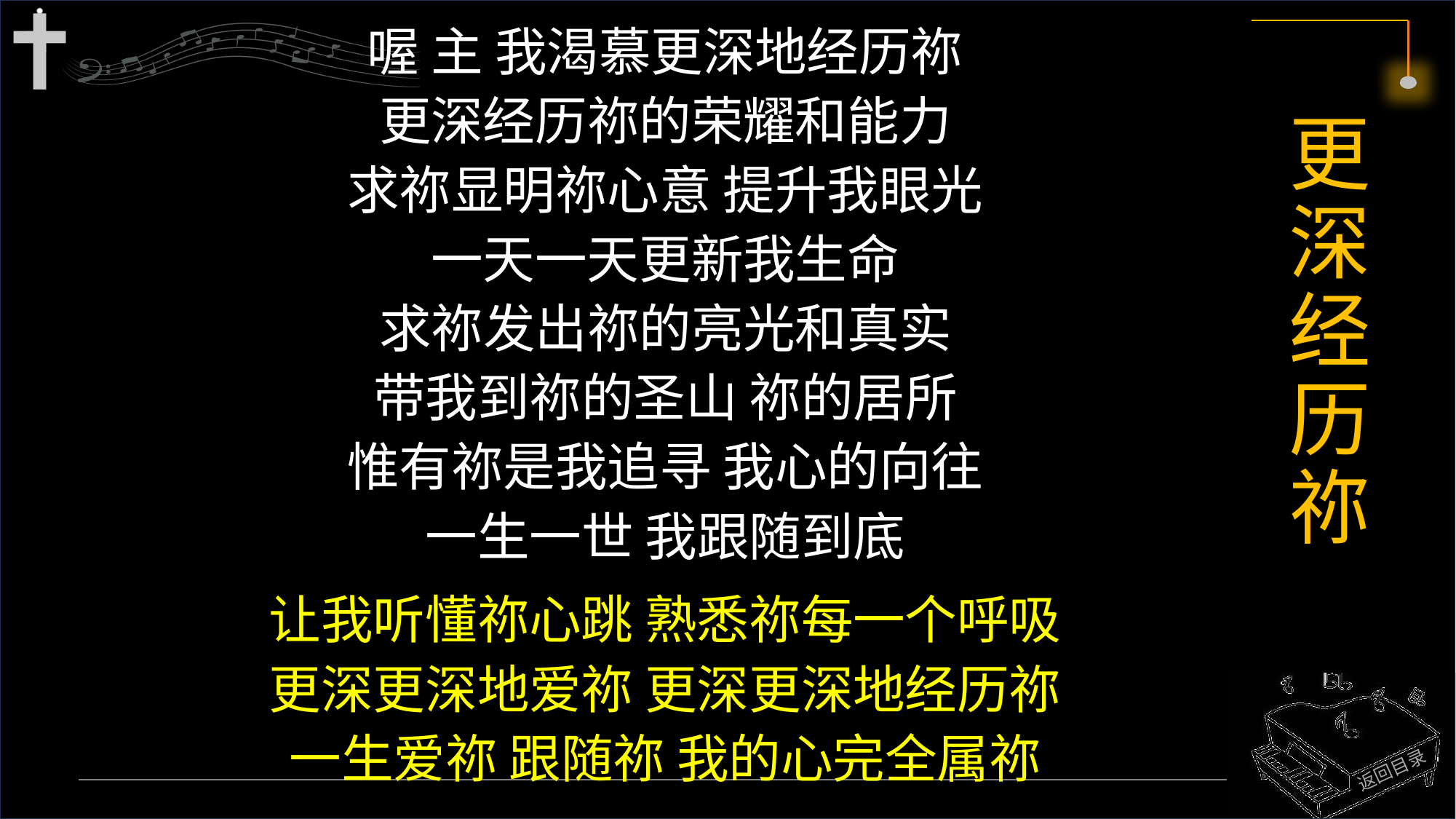

喔 主 我渴慕更深地经历祢
更深经历祢的荣耀和能力
求祢显明祢心意 提升我眼光
一天一天更新我生命
求祢发出祢的亮光和真实
带我到祢的圣山 祢的居所
惟有祢是我追寻 我心的向往
一生一世 我跟随到底

让我听懂祢心跳 熟悉祢每一个呼吸
更深更深地爱祢 更深更深地经历祢
一生爱祢 跟随祢 我的心完全属祢
# 更深经历祢